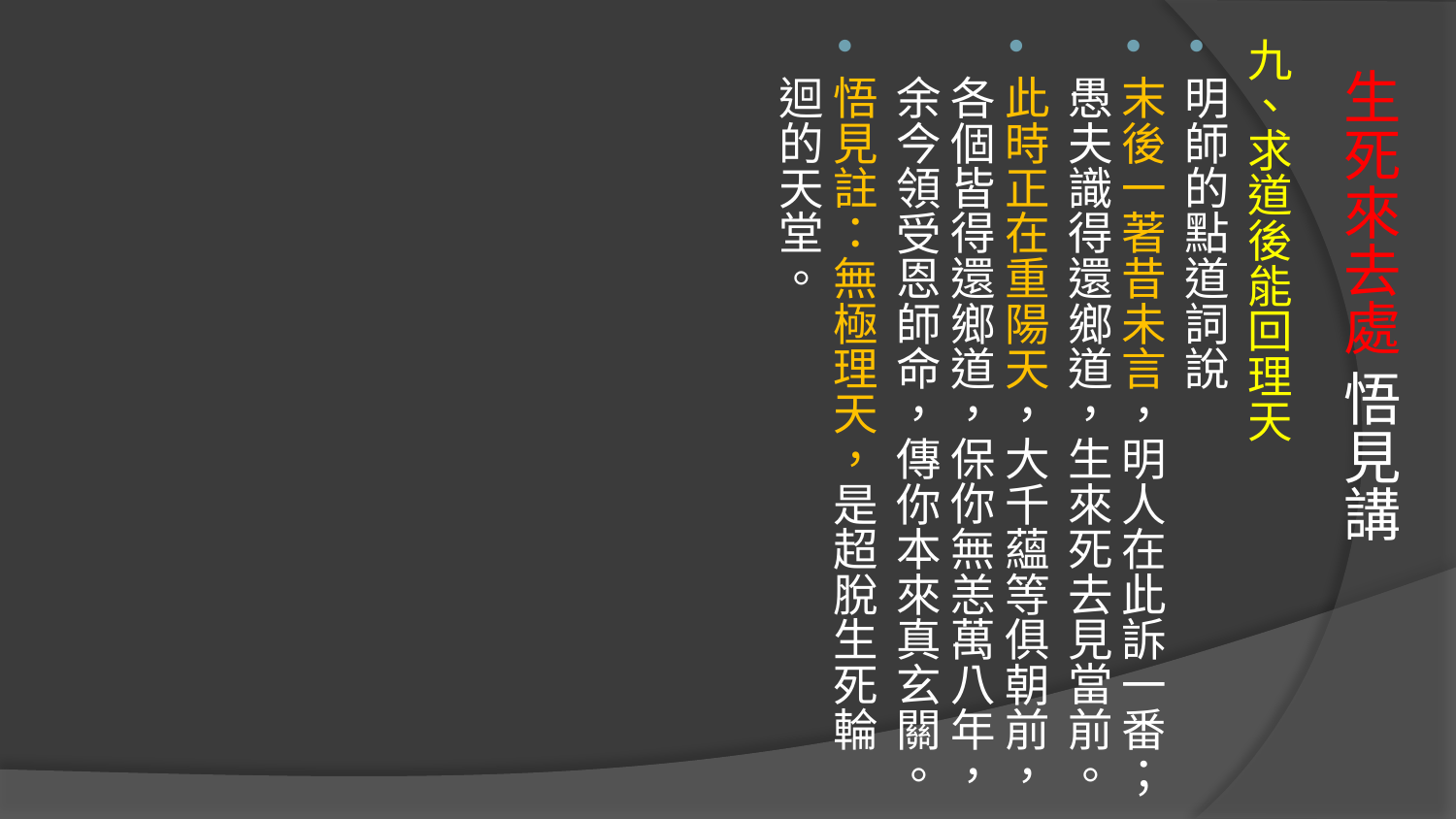

九、求道後能回理天
明師的點道詞說
末後一著昔未言，明人在此訴一番；愚夫識得還鄉道，生來死去見當前。
此時正在重陽天，大千蘊等俱朝前，各個皆得還鄉道，保你無恙萬八年，余今領受恩師命，傳你本來真玄關。
悟見註：無極理天，是超脫生死輪迴的天堂。

# 生死來去處 悟見講